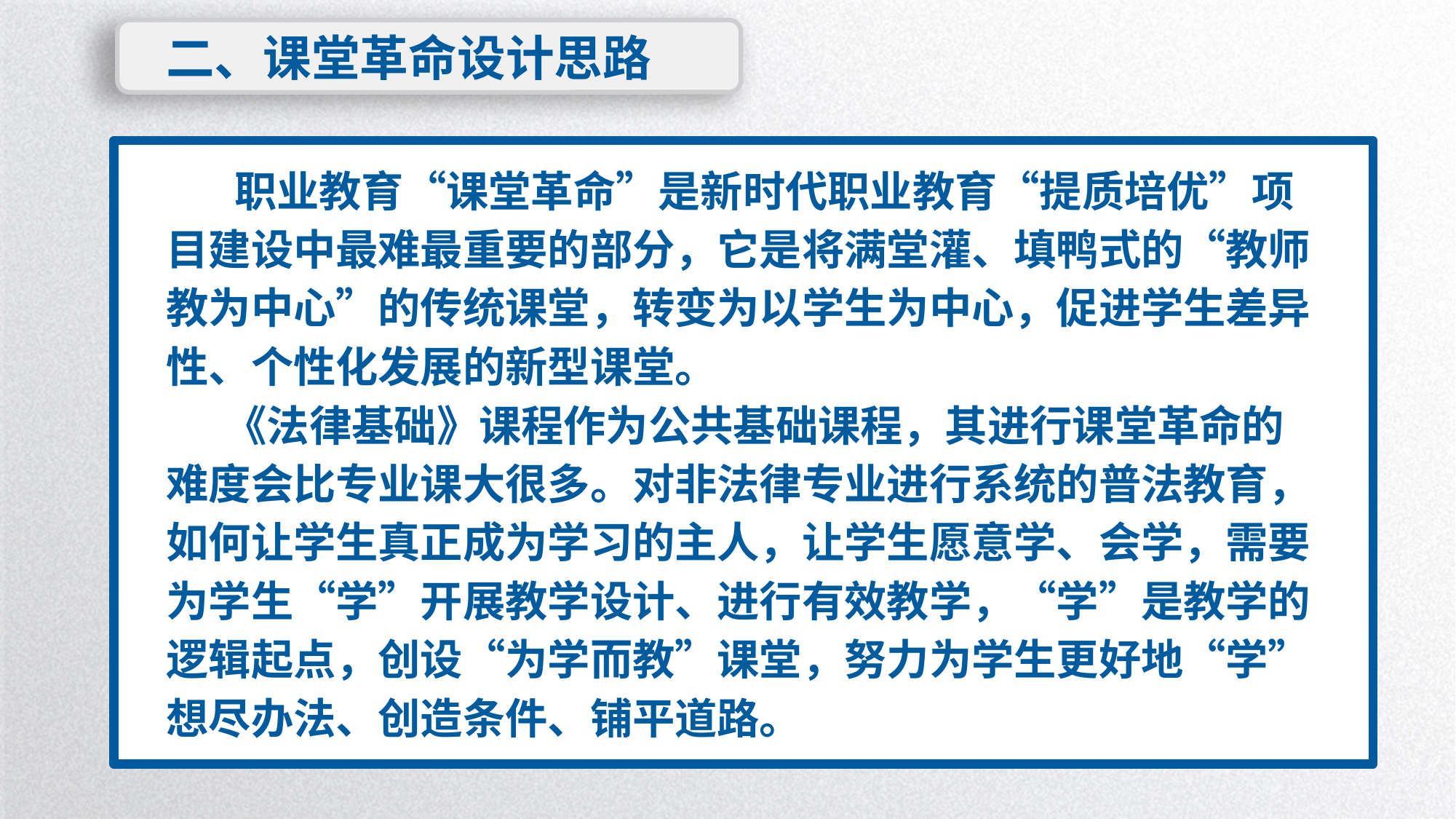

二、课堂革命设计思路

      职业教育“课堂革命”是新时代职业教育“提质培优”项目建设中最难最重要的部分，它是将满堂灌、填鸭式的“教师教为中心”的传统课堂，转变为以学生为中心，促进学生差异性、个性化发展的新型课堂。
     《法律基础》课程作为公共基础课程，其进行课堂革命的难度会比专业课大很多。对非法律专业进行系统的普法教育，如何让学生真正成为学习的主人，让学生愿意学、会学，需要为学生“学”开展教学设计、进行有效教学，“学”是教学的逻辑起点，创设“为学而教”课堂，努力为学生更好地“学”想尽办法、创造条件、铺平道路。
延时符